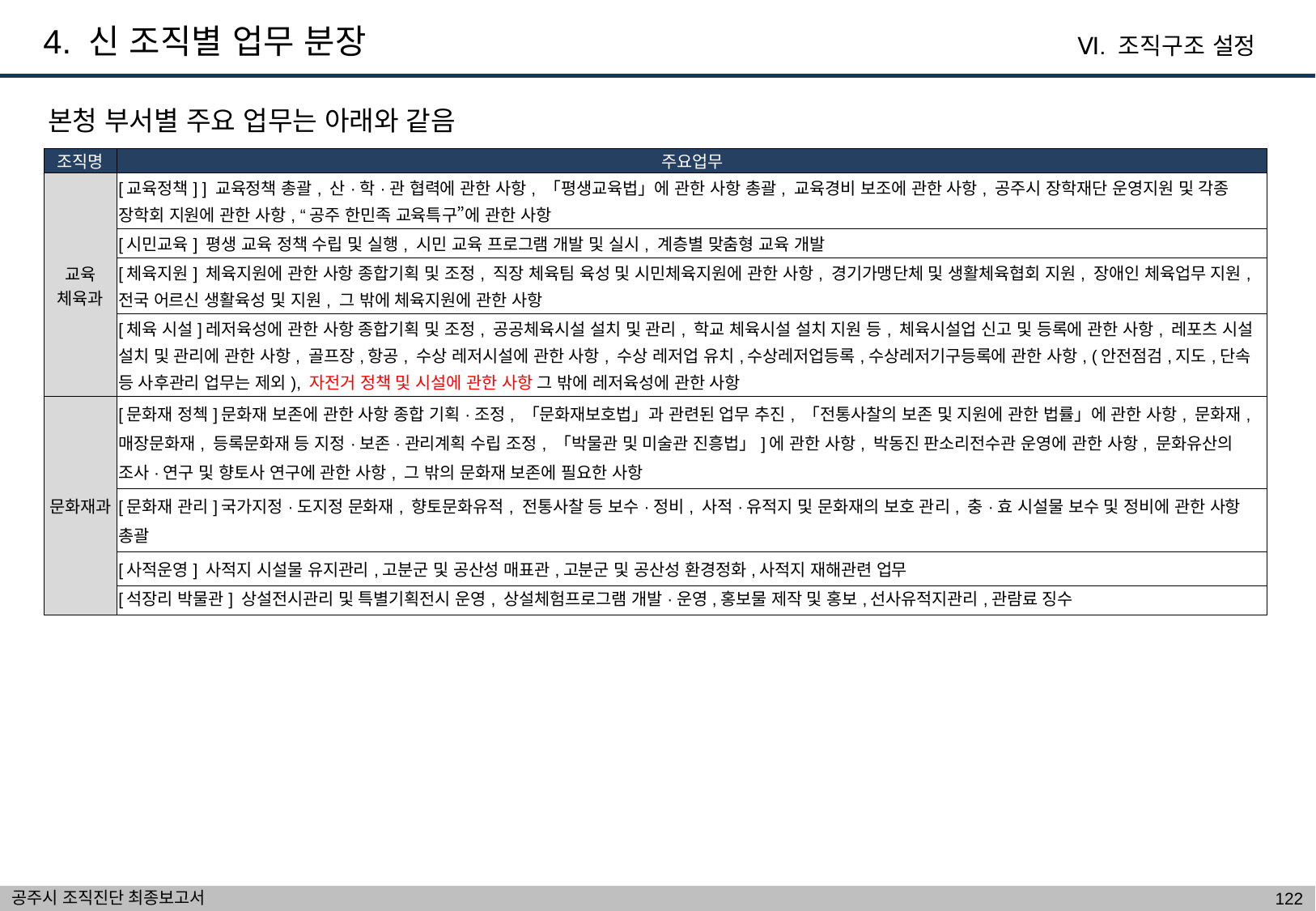

4. 신 조직별 업무 분장
Ⅵ. 조직구조 설정
본청 부서별 주요 업무는 아래와 같음
| 조직명 | 주요업무 |
| --- | --- |
| 교육 체육과 | [교육정책] ] 교육정책 총괄, 산·학·관 협력에 관한 사항, 「평생교육법」에 관한 사항 총괄, 교육경비 보조에 관한 사항, 공주시 장학재단 운영지원 및 각종 장학회 지원에 관한 사항, “공주 한민족 교육특구”에 관한 사항 |
|  | [시민교육] 평생 교육 정책 수립 및 실행, 시민 교육 프로그램 개발 및 실시, 계층별 맞춤형 교육 개발 |
|  | [체육지원] 체육지원에 관한 사항 종합기획 및 조정, 직장 체육팀 육성 및 시민체육지원에 관한 사항, 경기가맹단체 및 생활체육협회 지원, 장애인 체육업무 지원, 전국 어르신 생활육성 및 지원, 그 밖에 체육지원에 관한 사항 |
|  | [체육 시설]레저육성에 관한 사항 종합기획 및 조정, 공공체육시설 설치 및 관리, 학교 체육시설 설치 지원 등, 체육시설업 신고 및 등록에 관한 사항, 레포츠 시설 설치 및 관리에 관한 사항, 골프장,항공, 수상 레저시설에 관한 사항, 수상 레저업 유치,수상레저업등록,수상레저기구등록에 관한 사항, (안전점검,지도,단속 등 사후관리 업무는 제외), 자전거 정책 및 시설에 관한 사항 그 밖에 레저육성에 관한 사항 |
| 문화재과 | [문화재 정첵]문화재 보존에 관한 사항 종합 기획·조정, 「문화재보호법」과 관련된 업무 추진, 「전통사찰의 보존 및 지원에 관한 법률」에 관한 사항, 문화재, 매장문화재, 등록문화재 등 지정·보존·관리계획 수립 조정, 「박물관 및 미술관 진흥법」]에 관한 사항, 박동진 판소리전수관 운영에 관한 사항, 문화유산의 조사·연구 및 향토사 연구에 관한 사항, 그 밖의 문화재 보존에 필요한 사항 |
|  | [문화재 관리]국가지정·도지정 문화재, 향토문화유적, 전통사찰 등 보수·정비, 사적·유적지 및 문화재의 보호 관리, 충·효 시설물 보수 및 정비에 관한 사항 총괄 |
|  | [사적운영] 사적지 시설물 유지관리,고분군 및 공산성 매표관,고분군 및 공산성 환경정화,사적지 재해관련 업무 |
|  | [석장리 박물관] 상설전시관리 및 특별기획전시 운영, 상설체험프로그램 개발·운영,홍보물 제작 및 홍보,선사유적지관리,관람료 징수 |